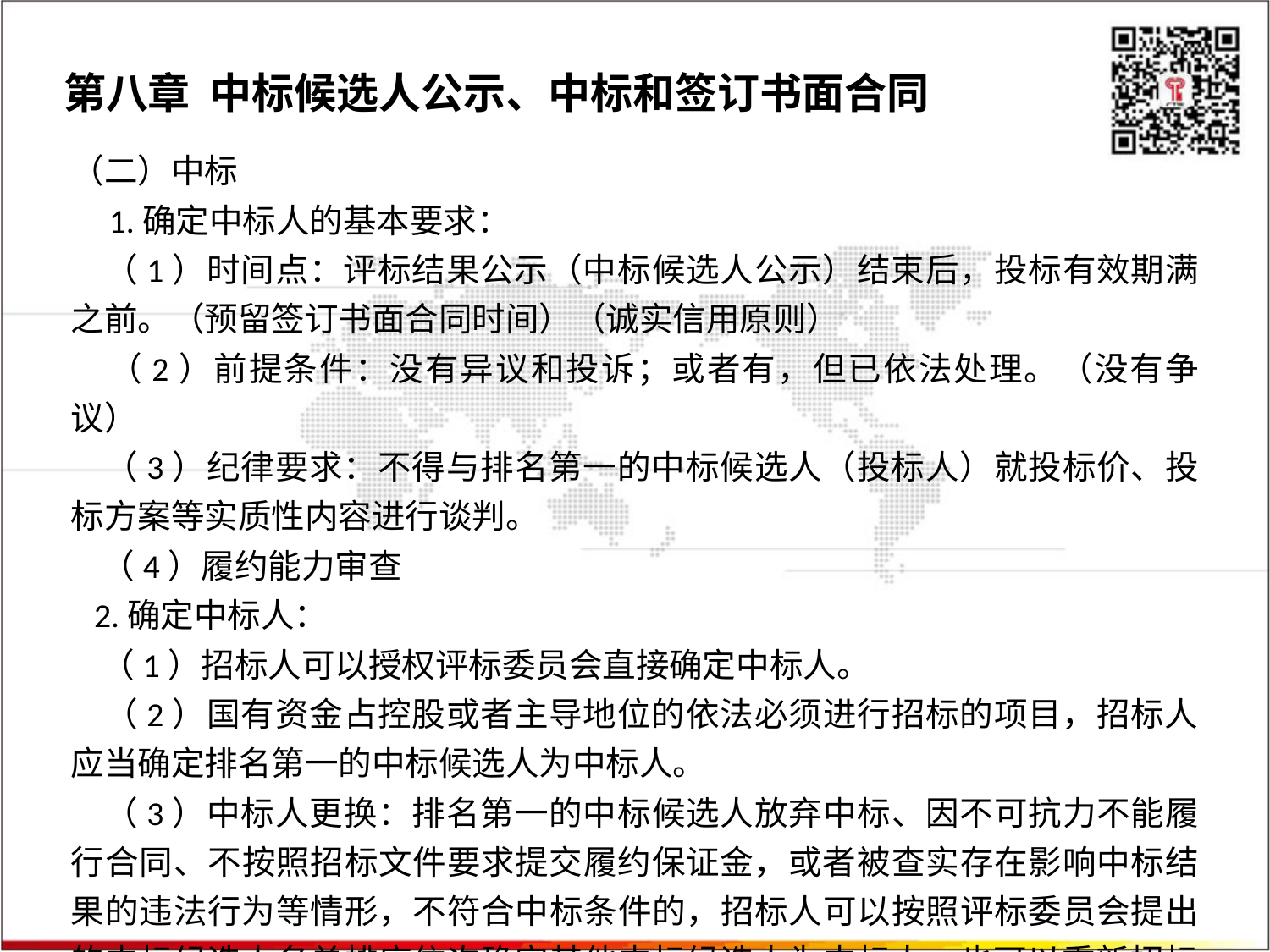

第八章  中标候选人公示、中标和签订书面合同
（二）中标
     1.确定中标人的基本要求：
   （1）时间点：评标结果公示（中标候选人公示）结束后，投标有效期满之前。（预留签订书面合同时间）（诚实信用原则）
   （2）前提条件：没有异议和投诉；或者有，但已依法处理。（没有争议）
   （3）纪律要求：不得与排名第一的中标候选人（投标人）就投标价、投标方案等实质性内容进行谈判。
   （4）履约能力审查
   2.确定中标人：
   （1）招标人可以授权评标委员会直接确定中标人。
   （2）国有资金占控股或者主导地位的依法必须进行招标的项目，招标人应当确定排名第一的中标候选人为中标人。
   （3）中标人更换：排名第一的中标候选人放弃中标、因不可抗力不能履行合同、不按照招标文件要求提交履约保证金，或者被查实存在影响中标结果的违法行为等情形，不符合中标条件的，招标人可以按照评标委员会提出的中标候选人名单排序依次确定其他中标候选人为中标人，也可以重新招标。